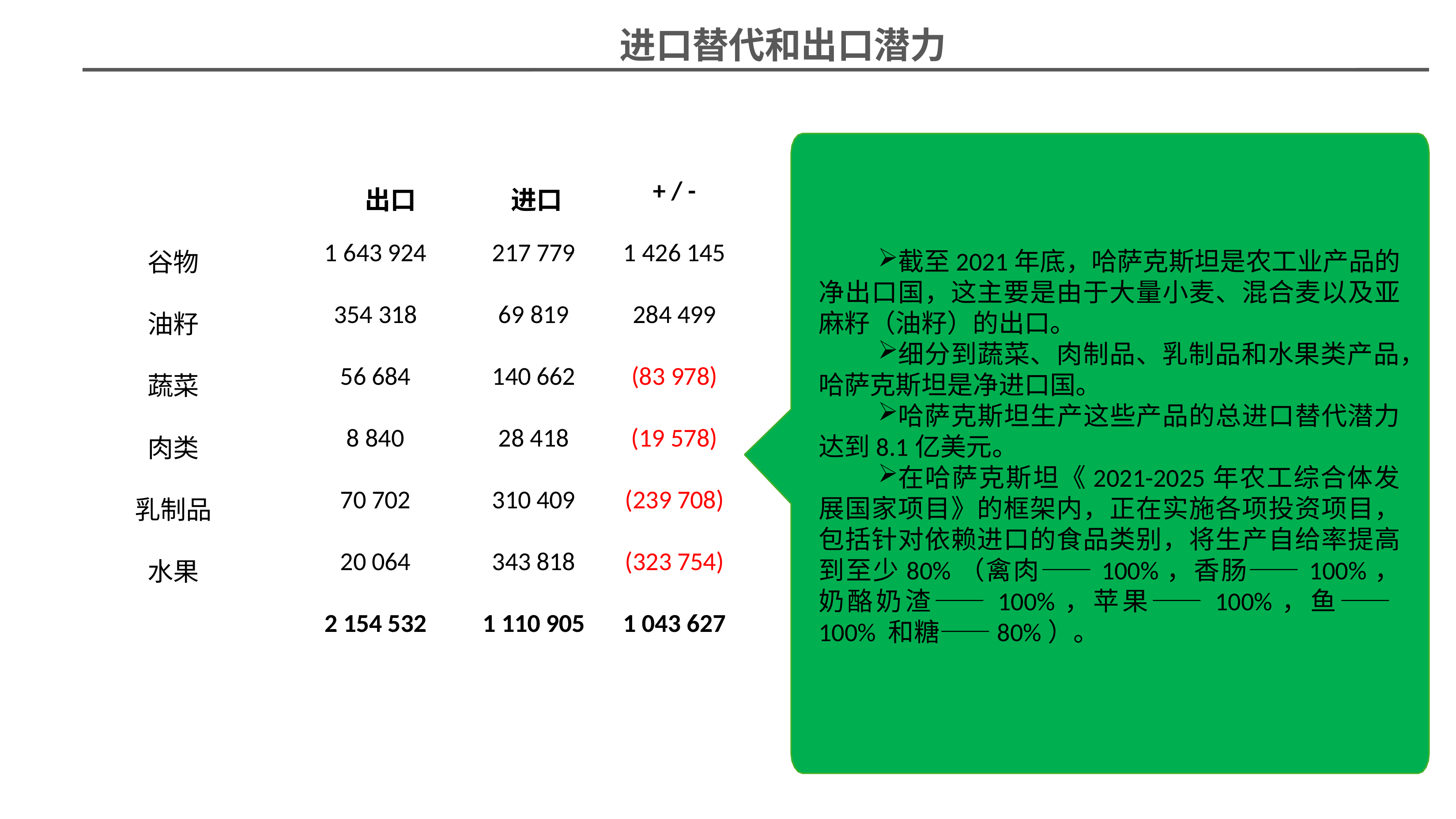

# 进口替代和出口潜力

|  | 出口 | 进口 | + / - |
| --- | --- | --- | --- |
| 谷物 | 1 643 924 | 217 779 | 1 426 145 |
| 油籽 | 354 318 | 69 819 | 284 499 |
| 蔬菜 | 56 684 | 140 662 | (83 978) |
| 肉类 | 8 840 | 28 418 | (19 578) |
| 乳制品 | 70 702 | 310 409 | (239 708) |
| 水果 | 20 064 | 343 818 | (323 754) |
|  | 2 154 532 | 1 110 905 | 1 043 627 |
截至2021年底，哈萨克斯坦是农工业产品的净出口国，这主要是由于大量小麦、混合麦以及亚麻籽（油籽）的出口。
细分到蔬菜、肉制品、乳制品和水果类产品，哈萨克斯坦是净进口国。
哈萨克斯坦生产这些产品的总进口替代潜力达到8.1亿美元。
在哈萨克斯坦《2021-2025年农工综合体发展国家项目》的框架内，正在实施各项投资项目，包括针对依赖进口的食品类别，将生产自给率提高到至少80%（禽肉——100%，香肠——100%，奶酪奶渣——100%，苹果——100%，鱼——100% 和糖——80%）。